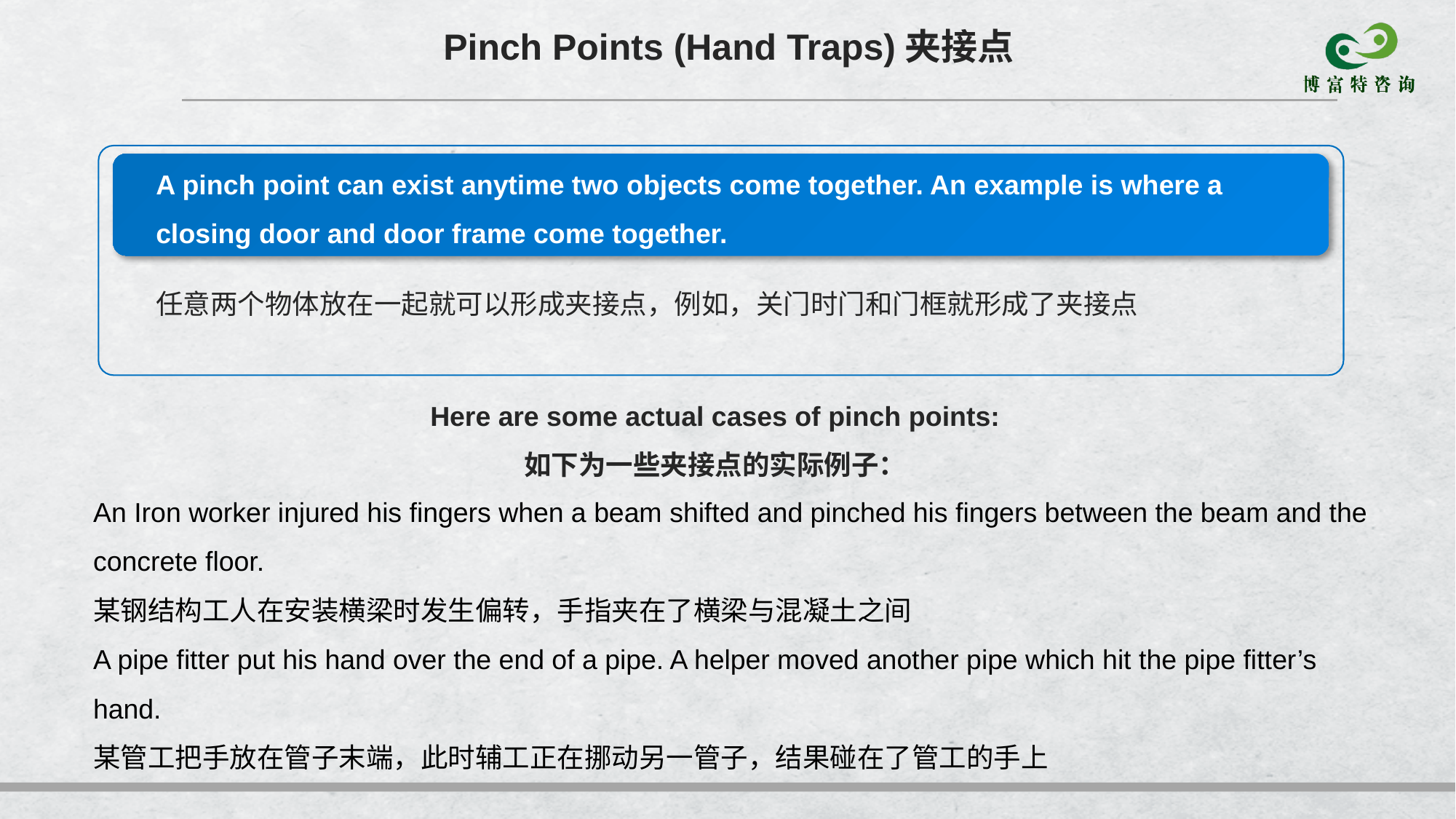

Pinch Points (Hand Traps)夹接点

A pinch point can exist anytime two objects come together. An example is where a closing door and door frame come together.

任意两个物体放在一起就可以形成夹接点，例如，关门时门和门框就形成了夹接点
Here are some actual cases of pinch points:
如下为一些夹接点的实际例子：
An Iron worker injured his fingers when a beam shifted and pinched his fingers between the beam and the concrete floor.
某钢结构工人在安装横梁时发生偏转，手指夹在了横梁与混凝土之间
A pipe fitter put his hand over the end of a pipe. A helper moved another pipe which hit the pipe fitter’s hand.
某管工把手放在管子末端，此时辅工正在挪动另一管子，结果碰在了管工的手上